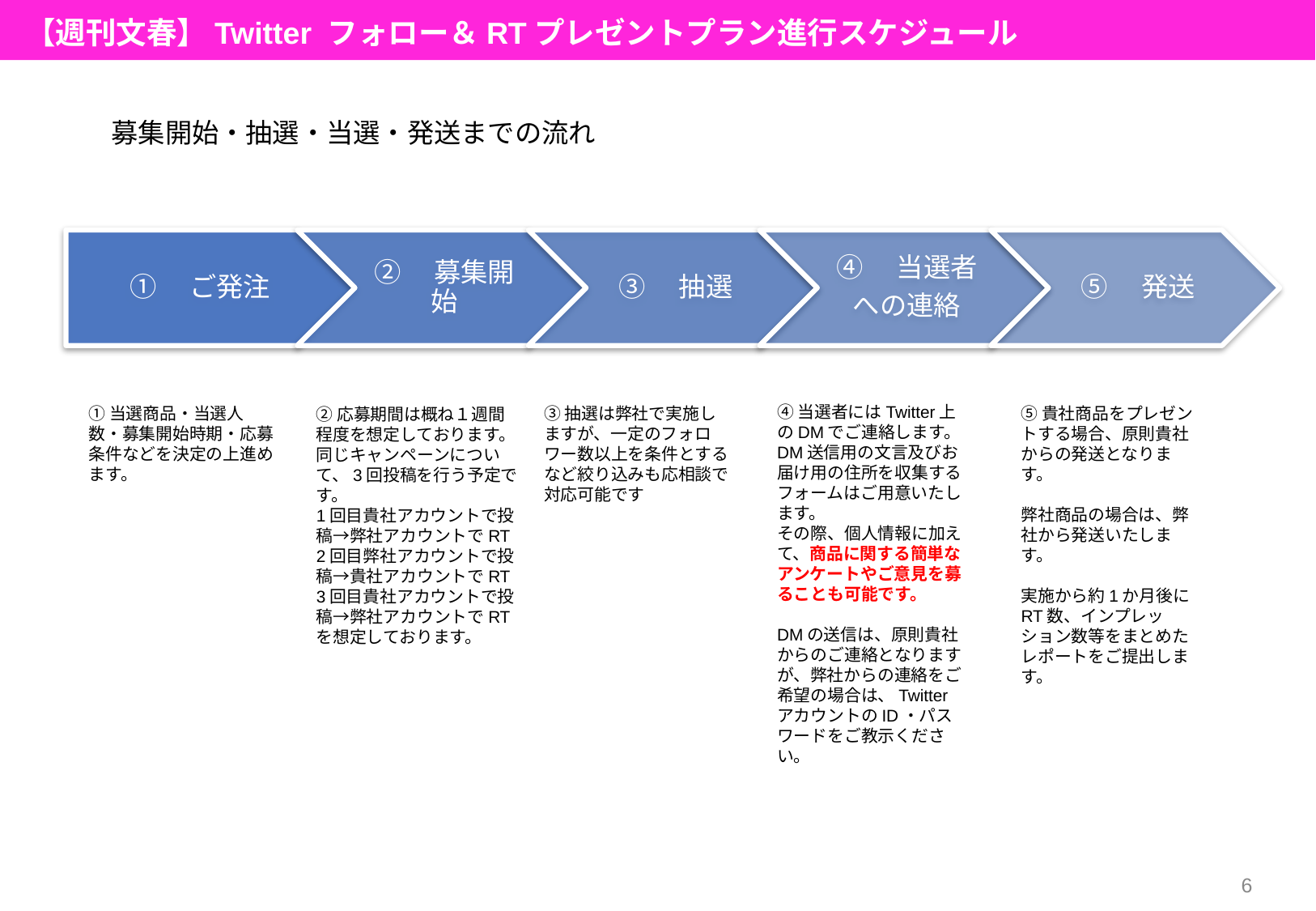

【週刊文春】Twitter フォロー＆RTプレゼントプラン進行スケジュール
募集開始・抽選・当選・発送までの流れ
①　ご発注
②　募集開始
③　抽選
④　当選者
への連絡
⑤　発送
④当選者にはTwitter上のDMでご連絡します。
DM送信用の文言及びお届け用の住所を収集するフォームはご用意いたします。
その際、個人情報に加えて、商品に関する簡単なアンケートやご意見を募ることも可能です。

DMの送信は、原則貴社からのご連絡となりますが、弊社からの連絡をご希望の場合は、TwitterアカウントのID・パスワードをご教示ください。
①当選商品・当選人数・募集開始時期・応募条件などを決定の上進めます。
③抽選は弊社で実施しますが、一定のフォロワー数以上を条件とするなど絞り込みも応相談で対応可能です
⑤貴社商品をプレゼントする場合、原則貴社からの発送となります。

弊社商品の場合は、弊社から発送いたします。

実施から約1か月後にRT数、インプレッション数等をまとめたレポートをご提出します。
②応募期間は概ね１週間程度を想定しております。
同じキャンペーンについて、3回投稿を行う予定です。
1回目貴社アカウントで投稿→弊社アカウントでRT
2回目弊社アカウントで投稿→貴社アカウントでRT
3回目貴社アカウントで投稿→弊社アカウントでRT
を想定しております。
6